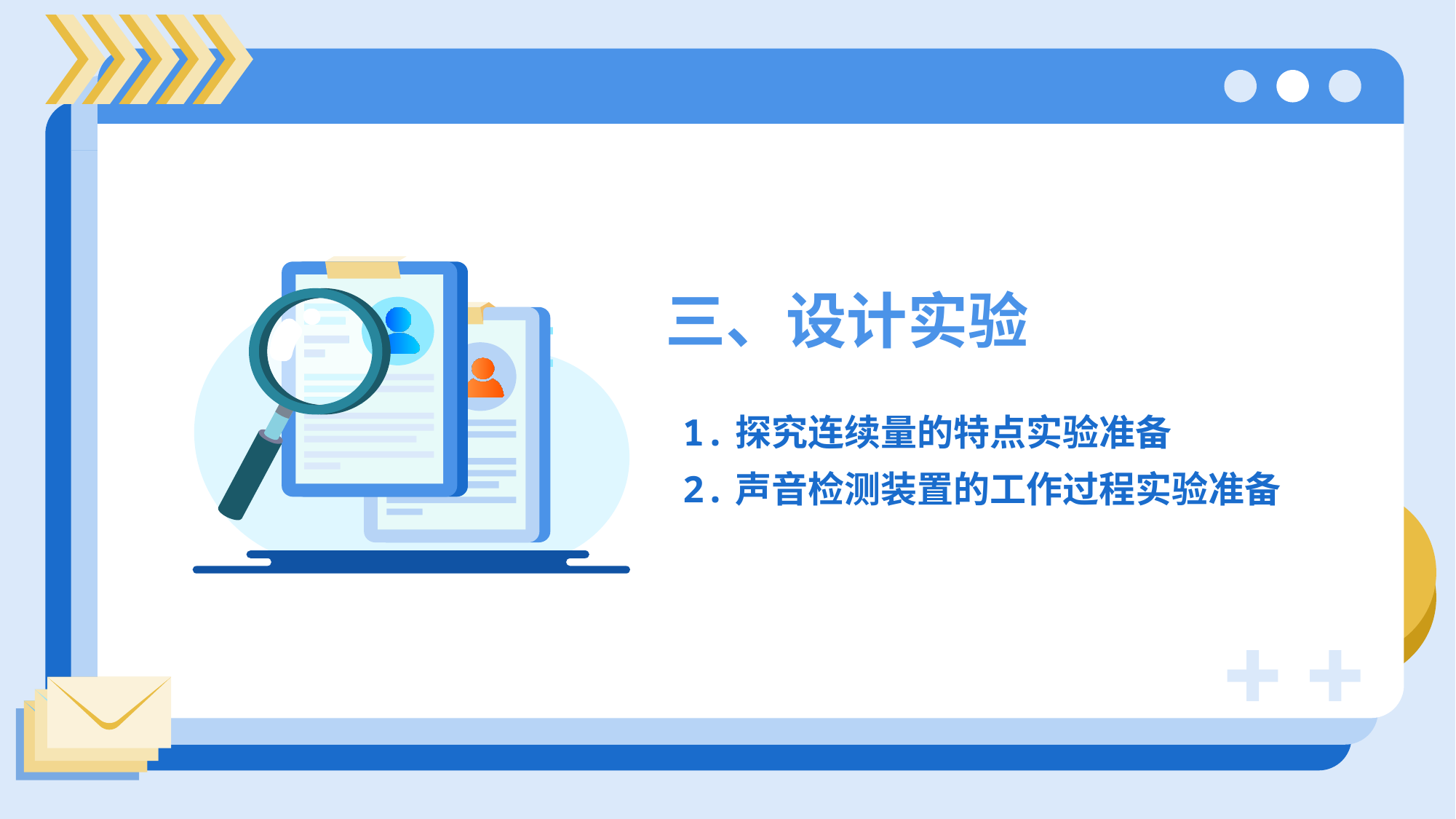

三、设计实验
#
1.探究连续量的特点实验准备
2.声音检测装置的工作过程实验准备